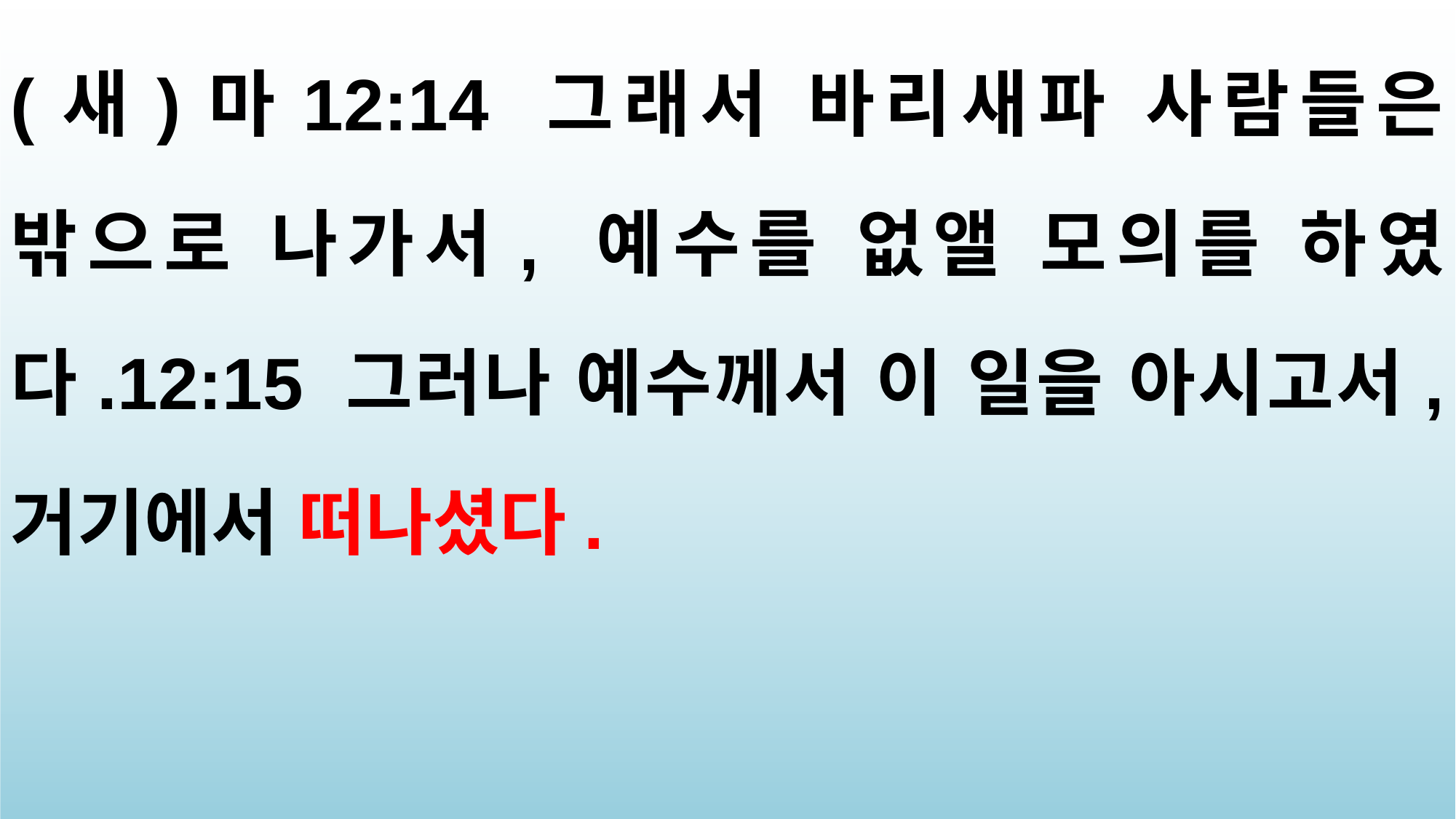

(새)마12:14 그래서 바리새파 사람들은 밖으로 나가서, 예수를 없앨 모의를 하였다.12:15 그러나 예수께서 이 일을 아시고서, 거기에서 떠나셨다.